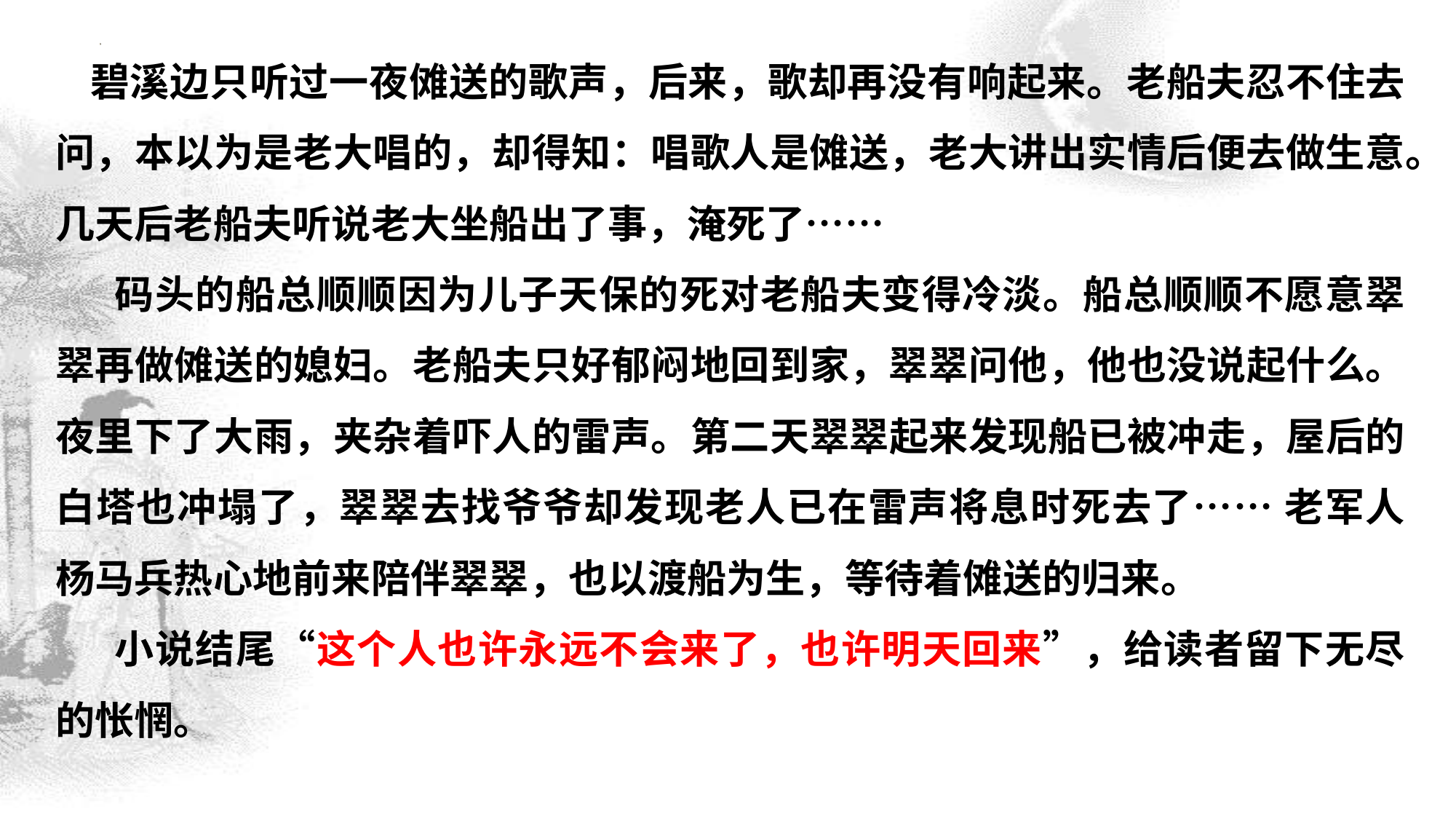

碧溪边只听过一夜傩送的歌声，后来，歌却再没有响起来。老船夫忍不住去问，本以为是老大唱的，却得知：唱歌人是傩送，老大讲出实情后便去做生意。几天后老船夫听说老大坐船出了事，淹死了……
     码头的船总顺顺因为儿子天保的死对老船夫变得冷淡。船总顺顺不愿意翠翠再做傩送的媳妇。老船夫只好郁闷地回到家，翠翠问他，他也没说起什么。夜里下了大雨，夹杂着吓人的雷声。第二天翠翠起来发现船已被冲走，屋后的白塔也冲塌了，翠翠去找爷爷却发现老人已在雷声将息时死去了…… 老军人杨马兵热心地前来陪伴翠翠，也以渡船为生，等待着傩送的归来。
     小说结尾“这个人也许永远不会来了，也许明天回来”，给读者留下无尽的怅惘。